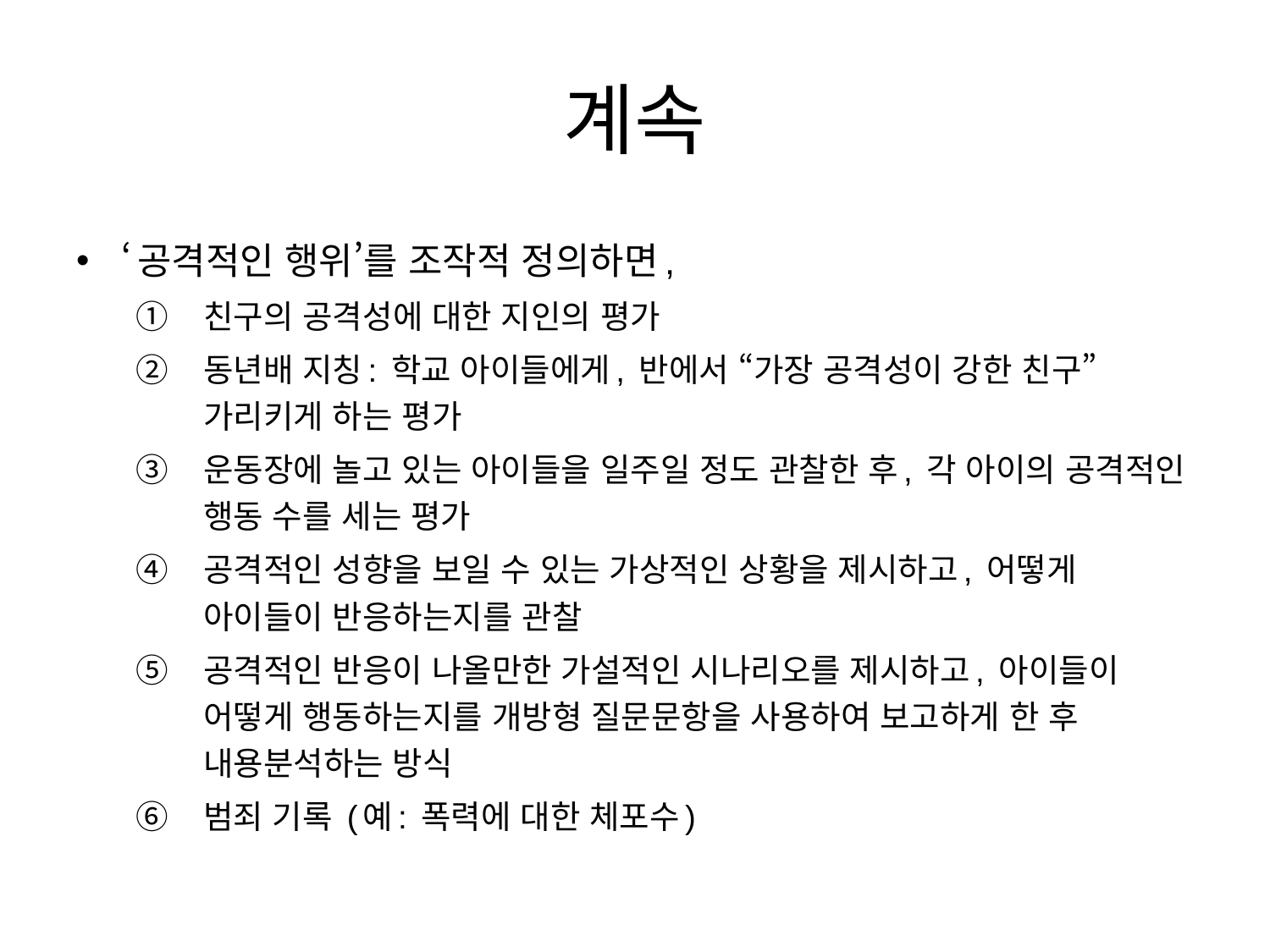

# 계속
‘공격적인 행위’를 조작적 정의하면,
친구의 공격성에 대한 지인의 평가
동년배 지칭: 학교 아이들에게, 반에서 “가장 공격성이 강한 친구” 가리키게 하는 평가
운동장에 놀고 있는 아이들을 일주일 정도 관찰한 후, 각 아이의 공격적인 행동 수를 세는 평가
공격적인 성향을 보일 수 있는 가상적인 상황을 제시하고, 어떻게 아이들이 반응하는지를 관찰
공격적인 반응이 나올만한 가설적인 시나리오를 제시하고, 아이들이 어떻게 행동하는지를 개방형 질문문항을 사용하여 보고하게 한 후 내용분석하는 방식
범죄 기록 (예: 폭력에 대한 체포수)